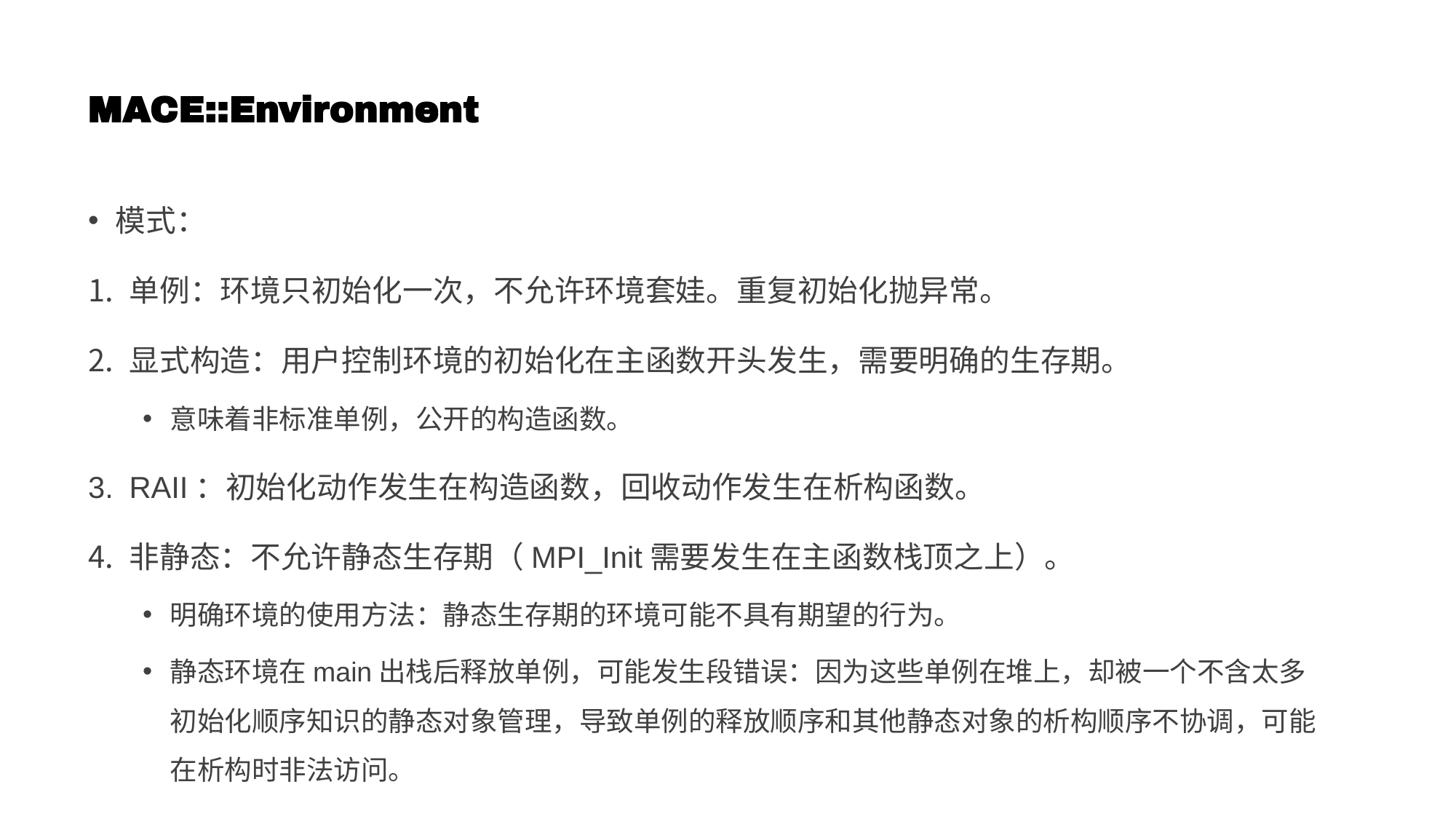

# MACE::Environment
模式：
单例：环境只初始化一次，不允许环境套娃。重复初始化抛异常。
显式构造：用户控制环境的初始化在主函数开头发生，需要明确的生存期。
意味着非标准单例，公开的构造函数。
RAII：初始化动作发生在构造函数，回收动作发生在析构函数。
非静态：不允许静态生存期（MPI_Init需要发生在主函数栈顶之上）。
明确环境的使用方法：静态生存期的环境可能不具有期望的行为。
静态环境在main出栈后释放单例，可能发生段错误：因为这些单例在堆上，却被一个不含太多初始化顺序知识的静态对象管理，导致单例的释放顺序和其他静态对象的析构顺序不协调，可能在析构时非法访问。
8